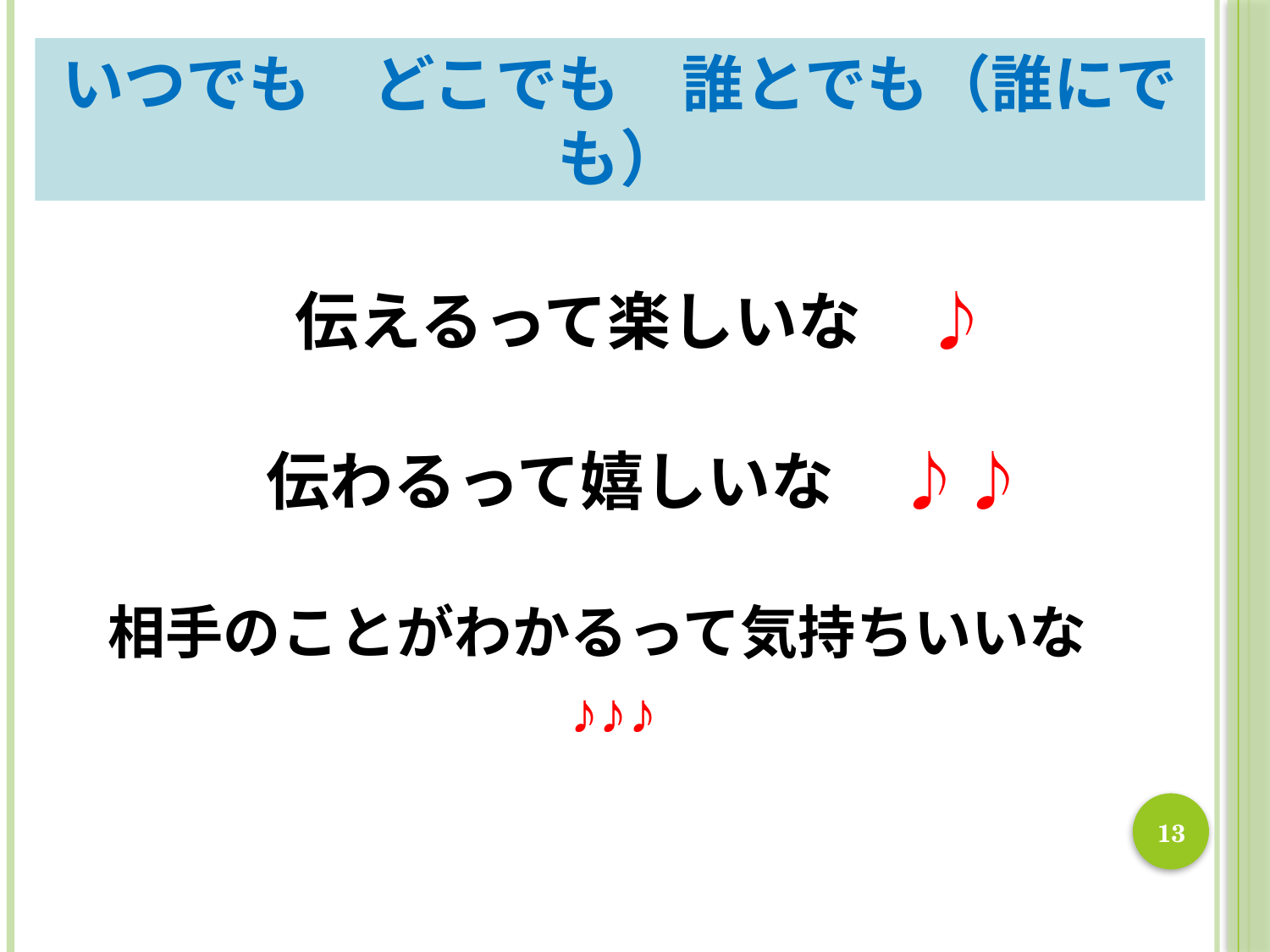

# いつでも　どこでも　誰とでも（誰にでも）
　伝えるって楽しいな　♪
　伝わるって嬉しいな　♪♪
相手のことがわかるって気持ちいいな
♪♪♪
13